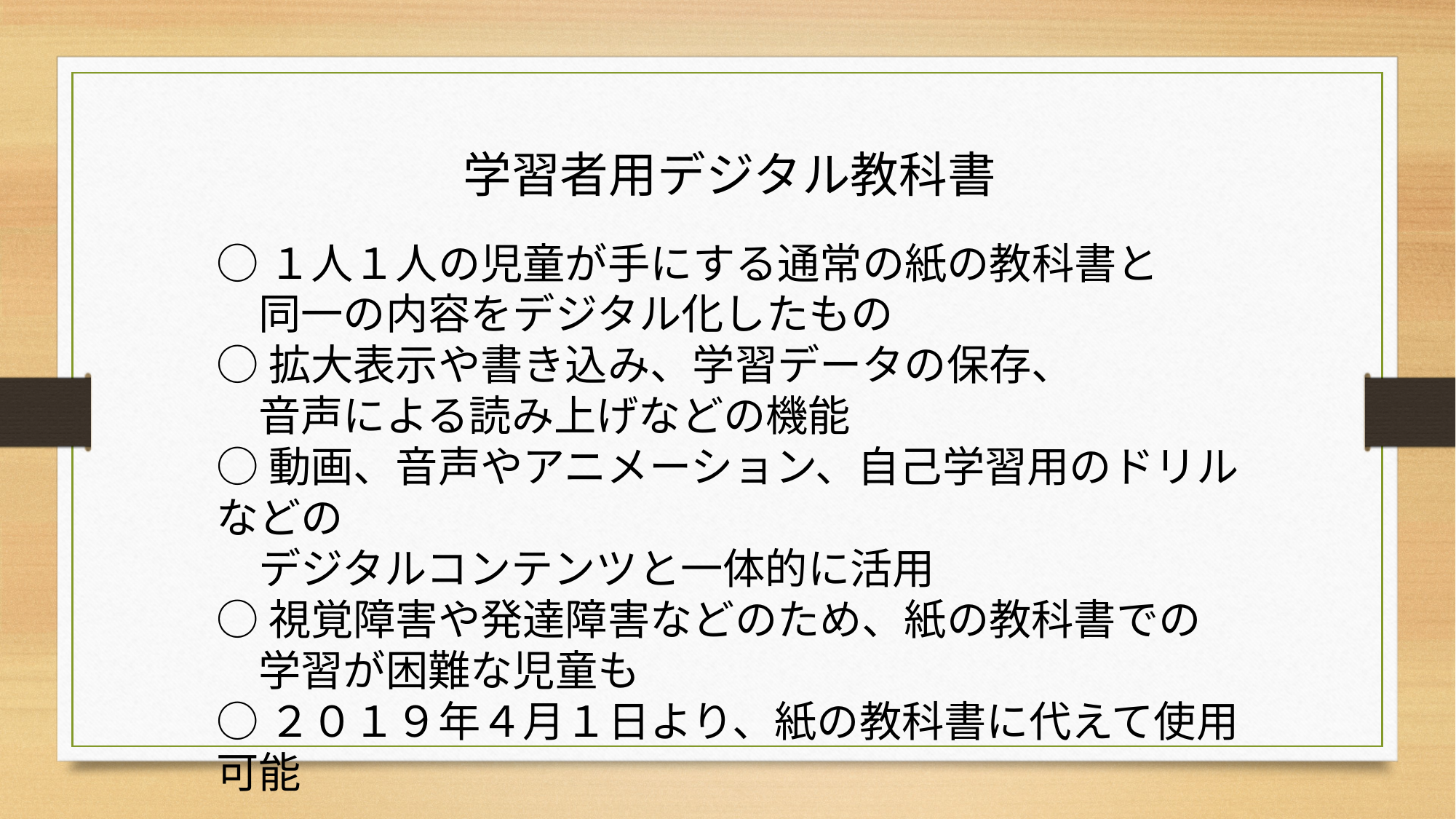

学習者用デジタル教科書
○１人１人の児童が手にする通常の紙の教科書と
　同一の内容をデジタル化したもの
○拡大表示や書き込み、学習データの保存、
　音声による読み上げなどの機能
○動画、音声やアニメーション、自己学習用のドリルなどの
　デジタルコンテンツと一体的に活用
○視覚障害や発達障害などのため、紙の教科書での
　学習が困難な児童も
○２０１９年４月１日より、紙の教科書に代えて使用可能